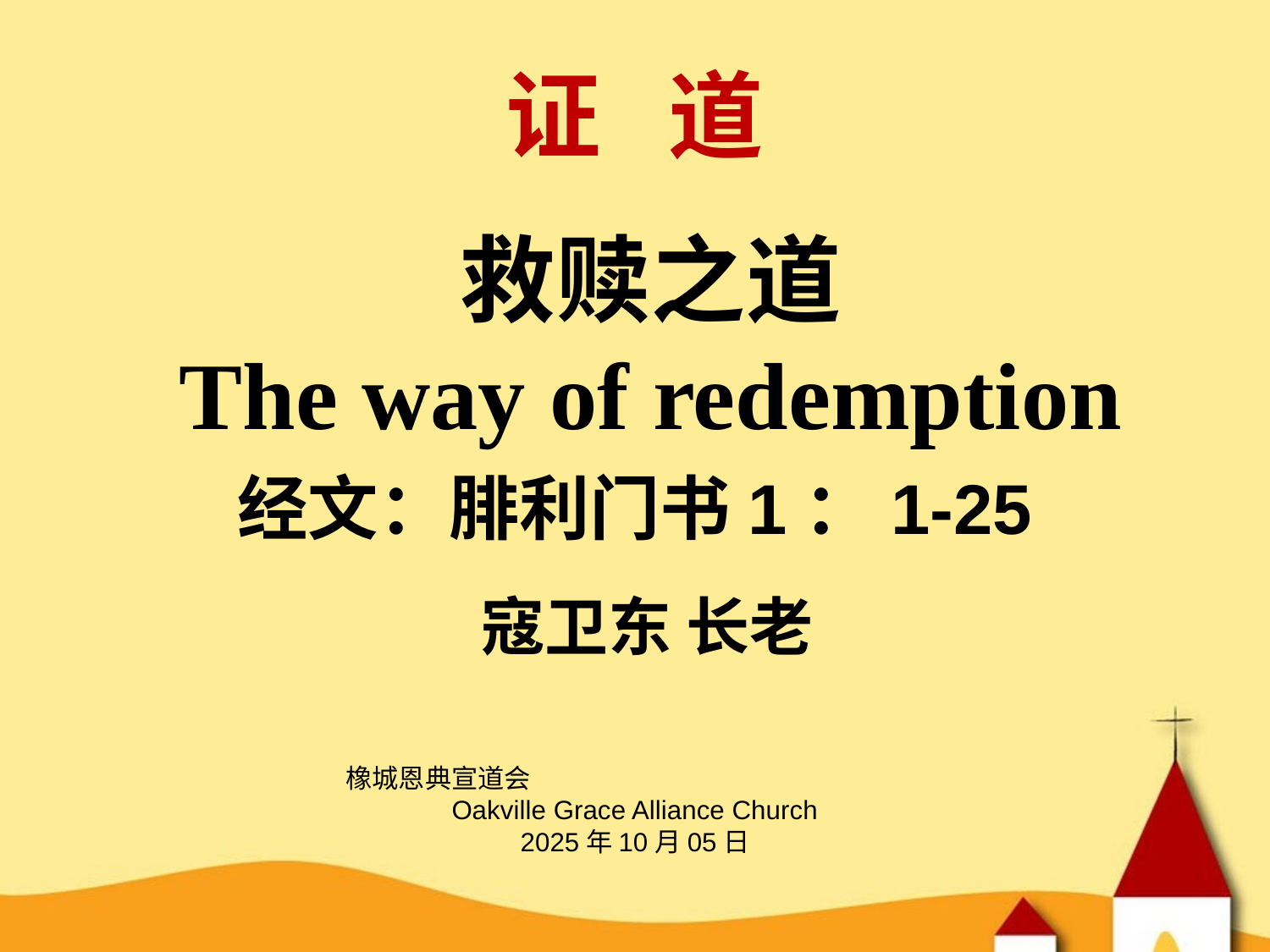

证   道
# 救赎之道 The way of redemption
经文：腓利门书1：1-25

寇卫东 长老
橡城恩典宣道会
Oakville Grace Alliance Church
2025年10月05日